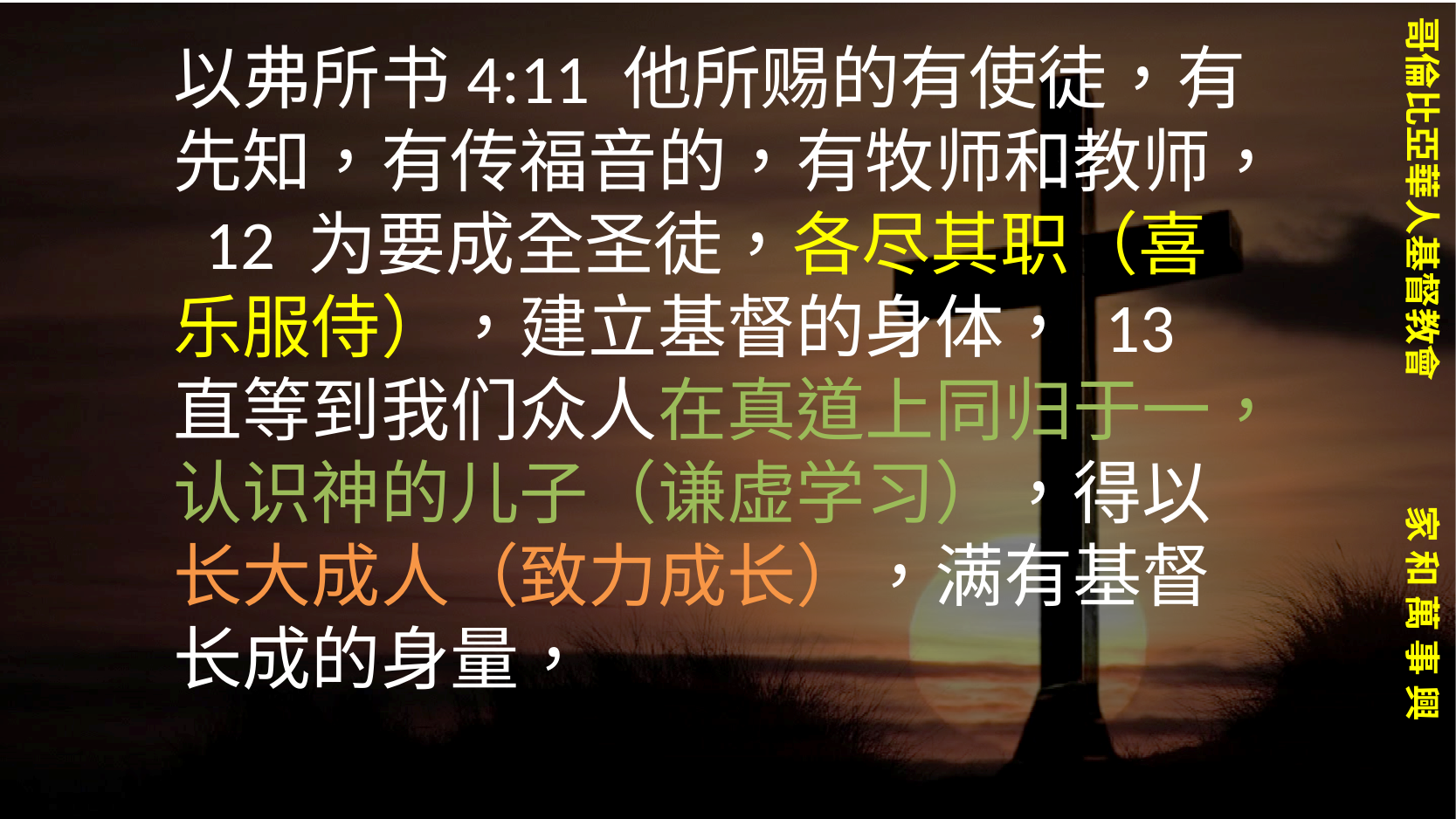

以弗所书4:11 他所赐的有使徒，有先知，有传福音的，有牧师和教师， 12 为要成全圣徒，各尽其职（喜乐服侍），建立基督的身体， 13 直等到我们众人在真道上同归于一，认识神的儿子（谦虚学习），得以长大成人（致力成长），满有基督长成的身量，